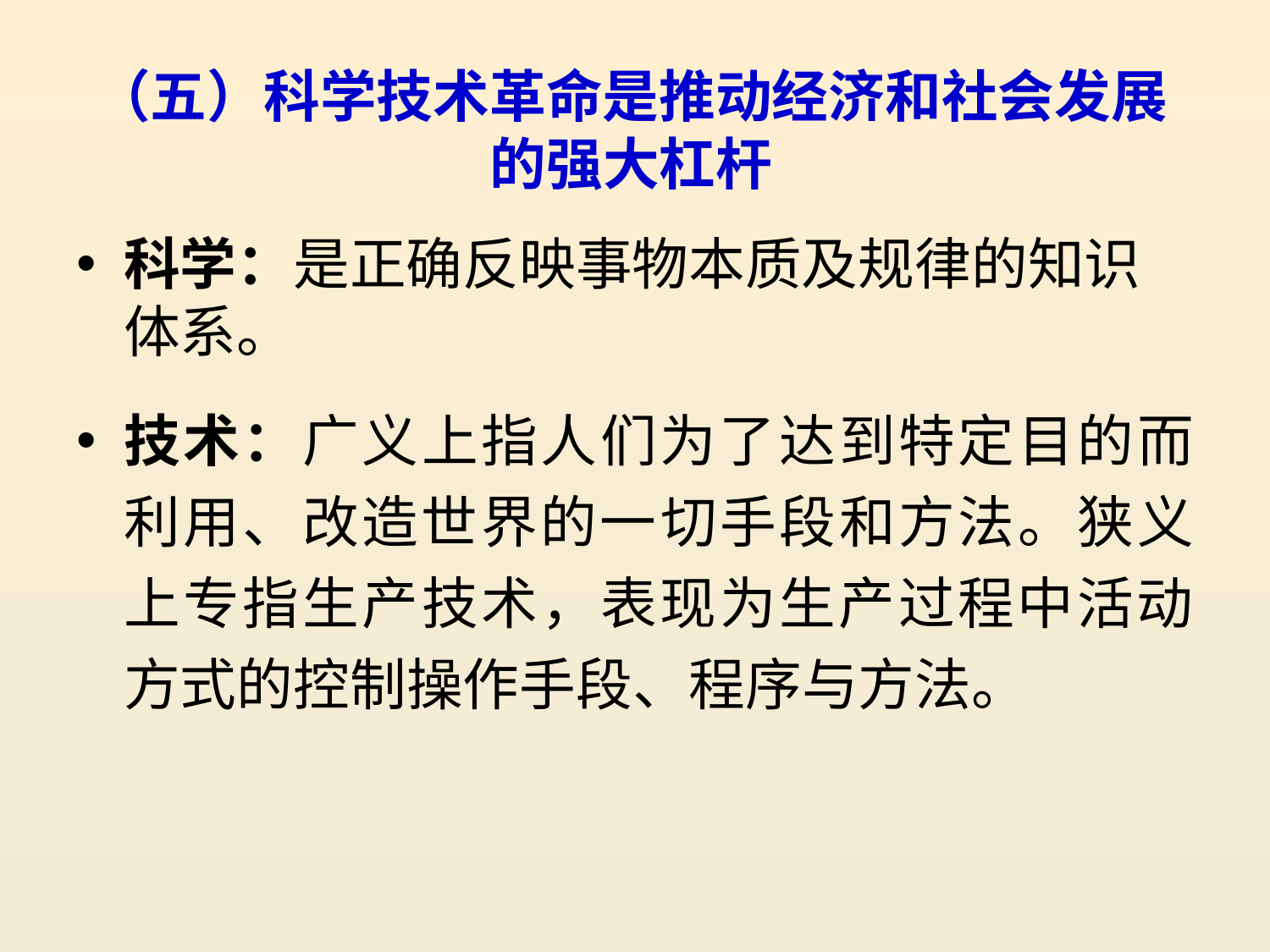

# （五）科学技术革命是推动经济和社会发展的强大杠杆
科学：是正确反映事物本质及规律的知识体系。
技术：广义上指人们为了达到特定目的而利用、改造世界的一切手段和方法。狭义上专指生产技术，表现为生产过程中活动方式的控制操作手段、程序与方法。